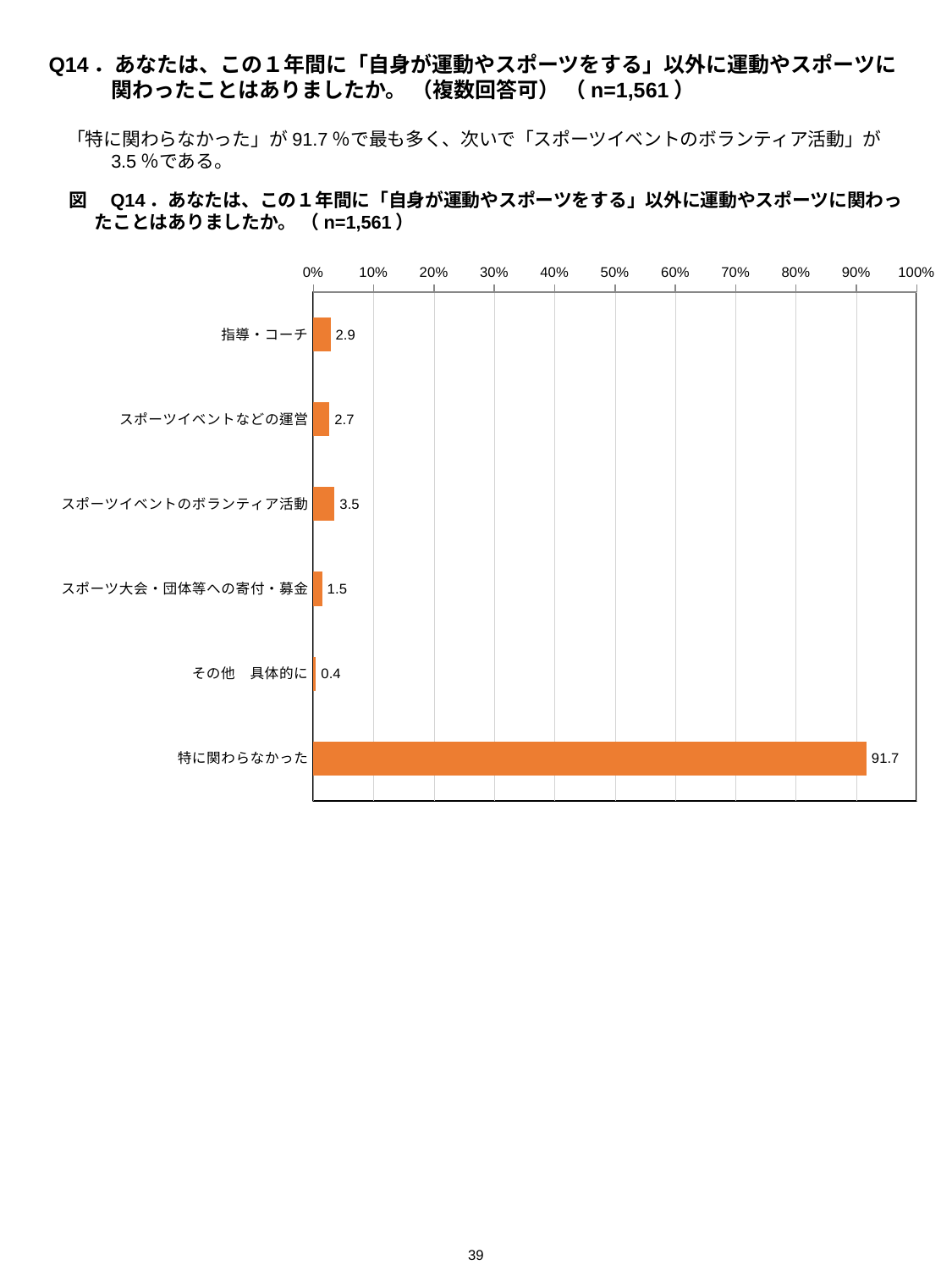

Q14．あなたは、この１年間に「自身が運動やスポーツをする」以外に運動やスポーツに関わったことはありましたか。 （複数回答可） （n=1,561）

　「特に関わらなかった」が91.7％で最も多く、次いで「スポーツイベントのボランティア活動」が3.5％である。
図　Q14．あなたは、この１年間に「自身が運動やスポーツをする」以外に運動やスポーツに関わったことはありましたか。 （n=1,561）

### Chart

| Category |  |
|---|---|
| 指導・コーチ | 2.8827674567584882 |
| スポーツイベントなどの運営 | 2.690582959641256 |
| スポーツイベントのボランティア活動 | 3.523382447149263 |
| スポーツ大会・団体等への寄付・募金 | 1.4734144778987828 |
| その他　具体的に | 0.4484304932735426 |
| 特に関わらなかった | 91.67200512491992 |
39